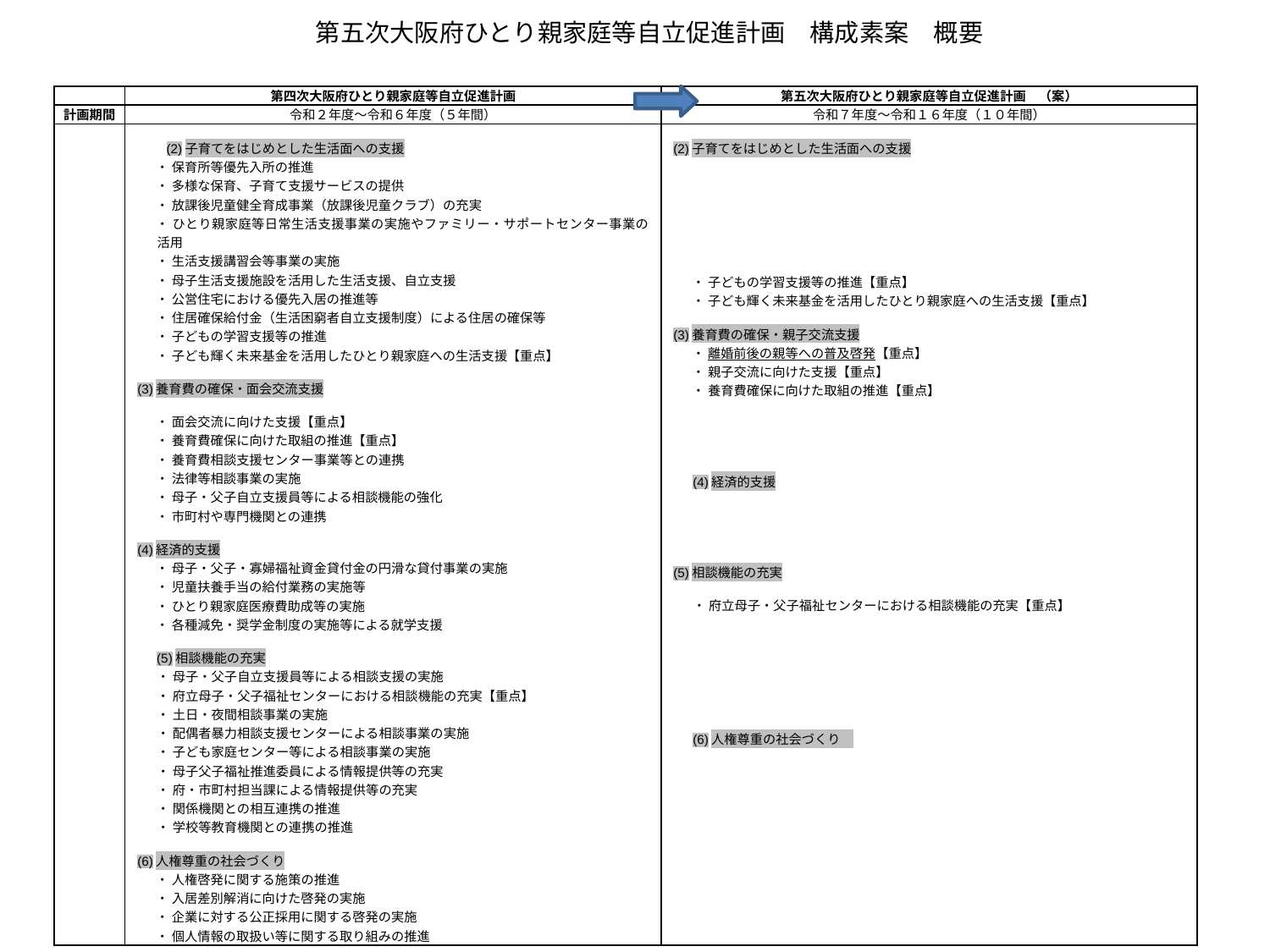

第五次大阪府ひとり親家庭等自立促進計画　構成素案　概要
|  | 第四次大阪府ひとり親家庭等自立促進計画 | 第五次大阪府ひとり親家庭等自立促進計画　（案） |
| --- | --- | --- |
| 計画期間 | 令和２年度～令和６年度（５年間） | 令和７年度～令和１６年度（１０年間） |
|  | (2)子育てをはじめとした生活面への支援 ・ 保育所等優先入所の推進 ・ 多様な保育、子育て支援サービスの提供 ・ 放課後児童健全育成事業（放課後児童クラブ）の充実 ・ ひとり親家庭等日常生活支援事業の実施やファミリー・サポートセンター事業の活用 ・ 生活支援講習会等事業の実施 ・ 母子生活支援施設を活用した生活支援、自立支援 ・ 公営住宅における優先入居の推進等 ・ 住居確保給付金（生活困窮者自立支援制度）による住居の確保等 ・ 子どもの学習支援等の推進 ・ 子ども輝く未来基金を活用したひとり親家庭への生活支援【重点】   (3)養育費の確保・面会交流支援   ・ 面会交流に向けた支援【重点】 ・ 養育費確保に向けた取組の推進【重点】 ・ 養育費相談支援センター事業等との連携 ・ 法律等相談事業の実施 ・ 母子・父子自立支援員等による相談機能の強化 ・ 市町村や専門機関との連携   (4)経済的支援 ・ 母子・父子・寡婦福祉資金貸付金の円滑な貸付事業の実施 ・ 児童扶養手当の給付業務の実施等 ・ ひとり親家庭医療費助成等の実施 ・ 各種減免・奨学金制度の実施等による就学支援   (5)相談機能の充実 ・ 母子・父子自立支援員等による相談支援の実施 ・ 府立母子・父子福祉センターにおける相談機能の充実【重点】 ・ 土日・夜間相談事業の実施 ・ 配偶者暴力相談支援センターによる相談事業の実施 ・ 子ども家庭センター等による相談事業の実施 ・ 母子父子福祉推進委員による情報提供等の充実 ・ 府・市町村担当課による情報提供等の充実 ・ 関係機関との相互連携の推進 ・ 学校等教育機関との連携の推進   (6)人権尊重の社会づくり ・ 人権啓発に関する施策の推進 ・ 入居差別解消に向けた啓発の実施 ・ 企業に対する公正採用に関する啓発の実施 ・ 個人情報の取扱い等に関する取り組みの推進 | (2)子育てをはじめとした生活面への支援                 ・ 子どもの学習支援等の推進【重点】 ・ 子ども輝く未来基金を活用したひとり親家庭への生活支援【重点】   (3)養育費の確保・親子交流支援 ・ 離婚前後の親等への普及啓発【重点】 ・ 親子交流に向けた支援【重点】 ・ 養育費確保に向けた取組の推進【重点】           (4)経済的支援           (5)相談機能の充実   ・ 府立母子・父子福祉センターにおける相談機能の充実【重点】                 (6)人権尊重の社会づくり |

4